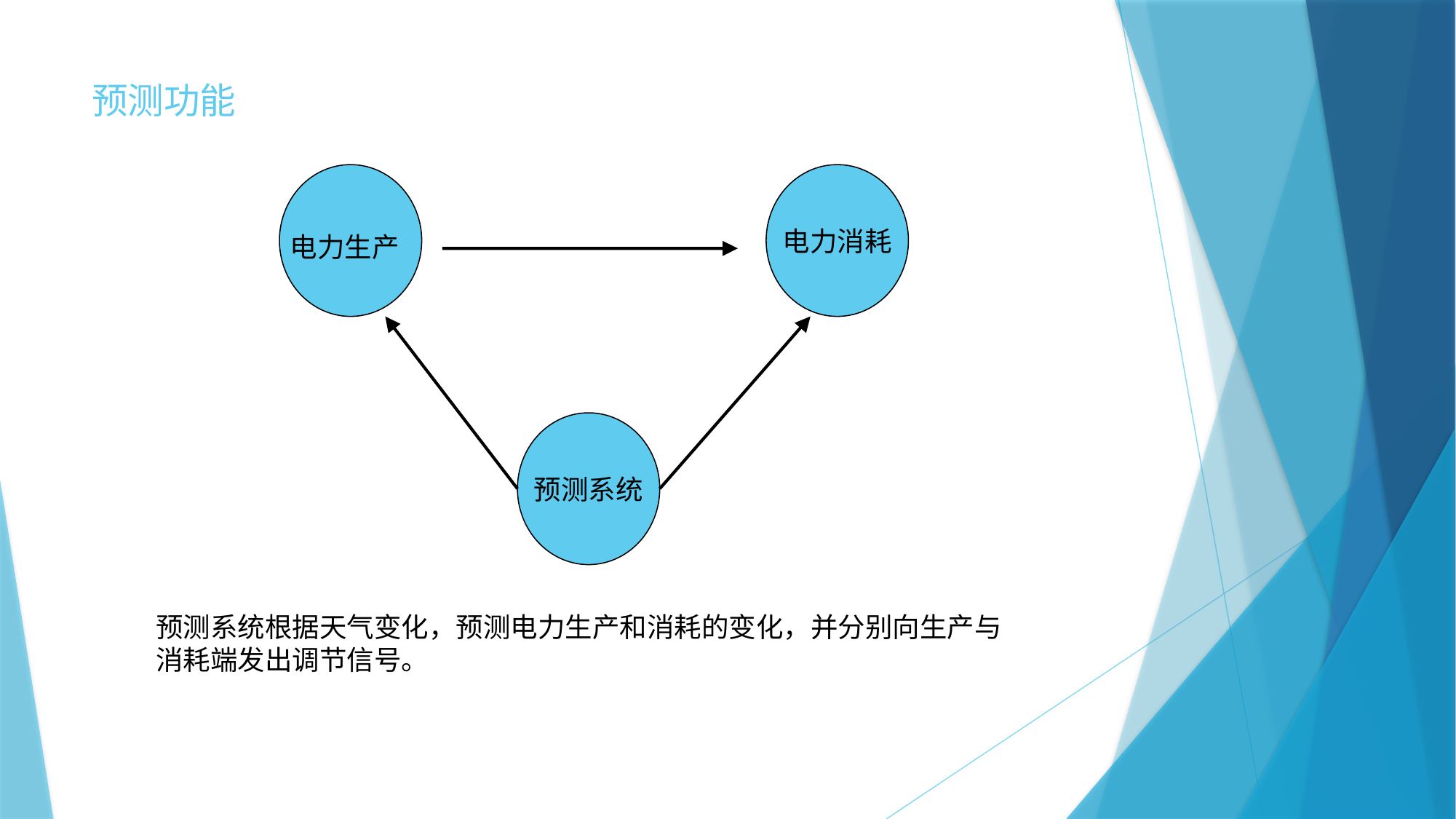

# 预测功能

电力生产
电力消耗

预测系统
预测系统根据天气变化，预测电力生产和消耗的变化，并分别向生产与消耗端发出调节信号。